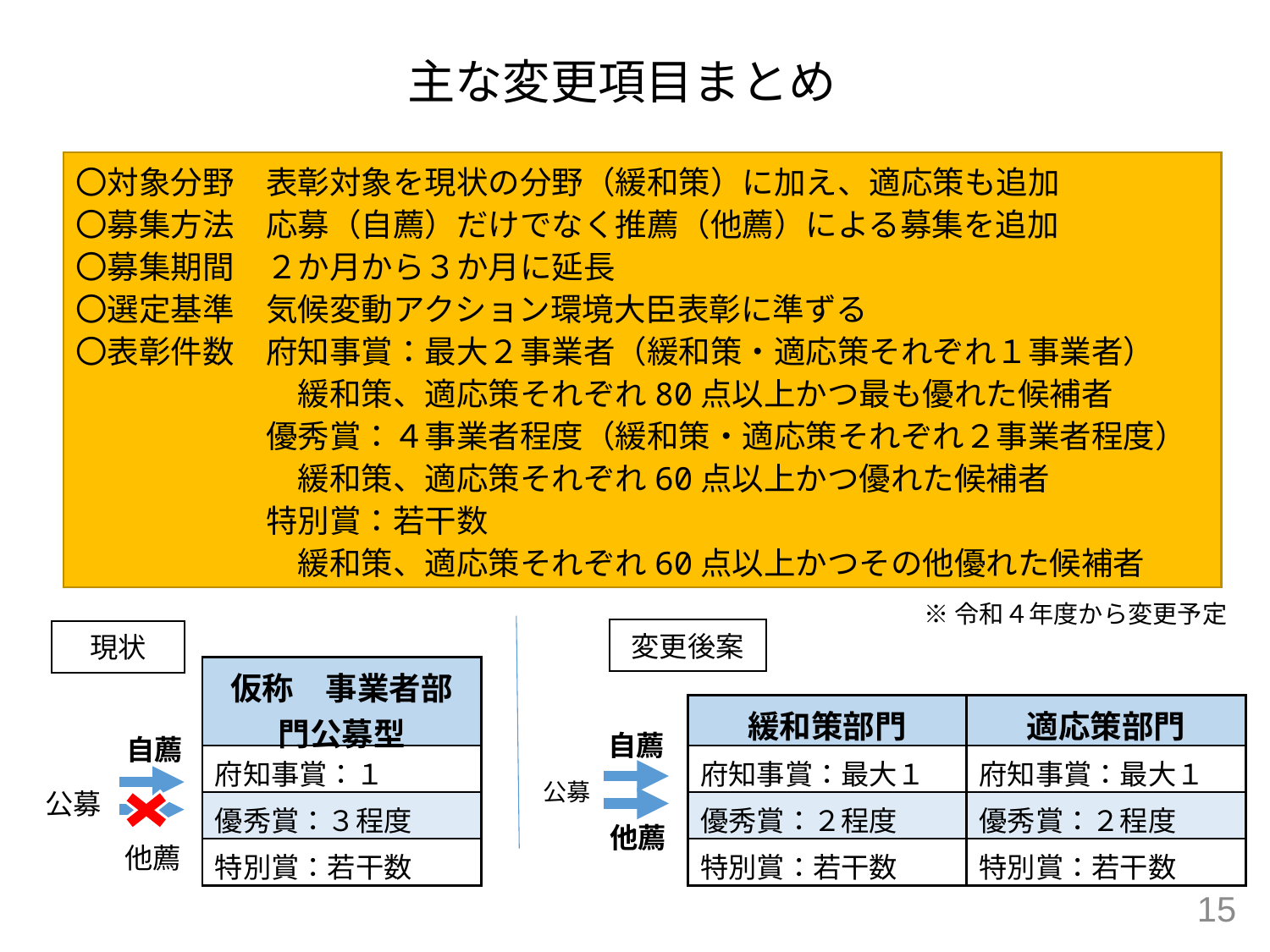

主な変更項目まとめ
〇対象分野　表彰対象を現状の分野（緩和策）に加え、適応策も追加
〇募集方法　応募（自薦）だけでなく推薦（他薦）による募集を追加
〇募集期間　２か月から３か月に延長
〇選定基準　気候変動アクション環境大臣表彰に準ずる
〇表彰件数　府知事賞：最大２事業者（緩和策・適応策それぞれ１事業者）
　　　　　　　緩和策、適応策それぞれ80点以上かつ最も優れた候補者
　　　　　　優秀賞：４事業者程度（緩和策・適応策それぞれ２事業者程度）
　　　　　　　緩和策、適応策それぞれ60点以上かつ優れた候補者
　　　　　　特別賞：若干数
　　　　　　　緩和策、適応策それぞれ60点以上かつその他優れた候補者
※令和４年度から変更予定
変更後案
現状
| 仮称　事業者部門公募型 |
| --- |
| 府知事賞：１ |
| 優秀賞：３程度 |
| 特別賞：若干数 |
| 緩和策部門 | 適応策部門 |
| --- | --- |
| 府知事賞：最大１ | 府知事賞：最大１ |
| 優秀賞：２程度 | 優秀賞：２程度 |
| 特別賞：若干数 | 特別賞：若干数 |
自薦
自薦
公募
公募

他薦
他薦
15